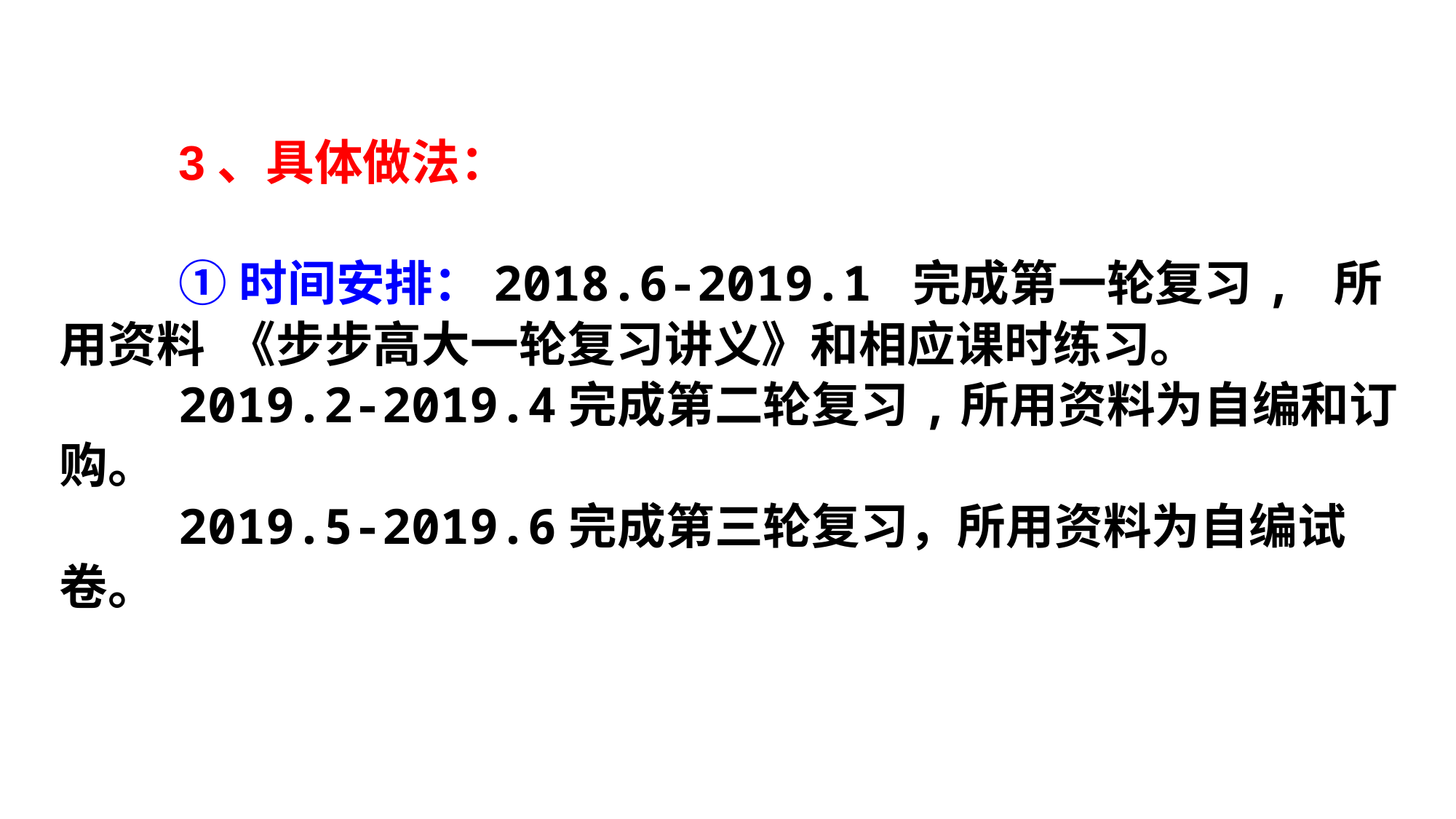

3、具体做法：

①时间安排：2018.6-2019.1 完成第一轮复习, 所用资料  《步步高大一轮复习讲义》和相应课时练习。
2019.2-2019.4完成第二轮复习,所用资料为自编和订购。
2019.5-2019.6完成第三轮复习，所用资料为自编试卷。